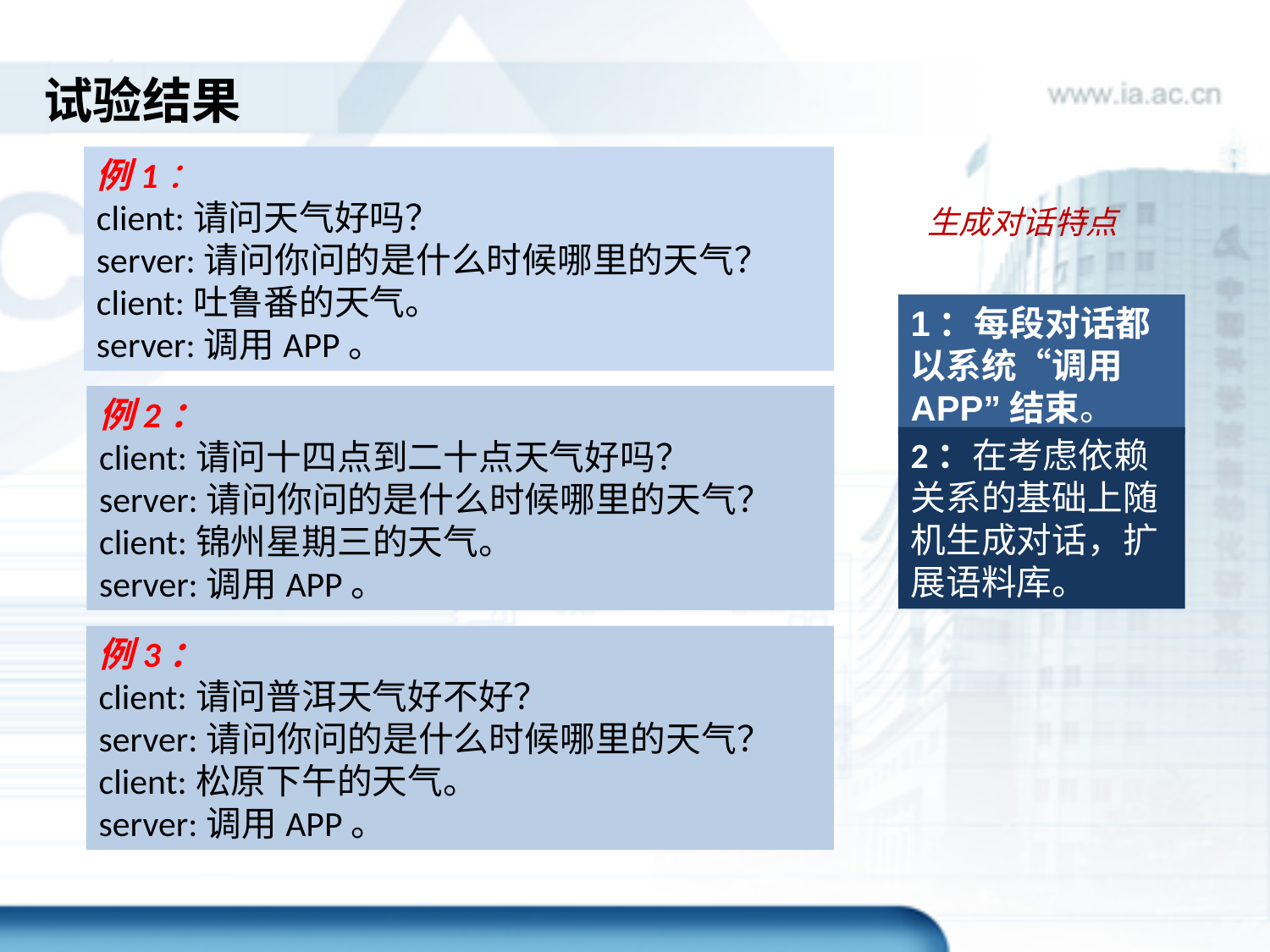

试验结果
例1：
client:请问天气好吗？
server:请问你问的是什么时候哪里的天气？
client:吐鲁番的天气。
server:调用APP。
生成对话特点
1：每段对话都以系统“调用APP”结束。
例2：
client:请问十四点到二十点天气好吗？
server:请问你问的是什么时候哪里的天气？
client:锦州星期三的天气。
server:调用APP。
2：在考虑依赖关系的基础上随机生成对话，扩展语料库。
例3：
client:请问普洱天气好不好？
server:请问你问的是什么时候哪里的天气？
client:松原下午的天气。
server:调用APP。